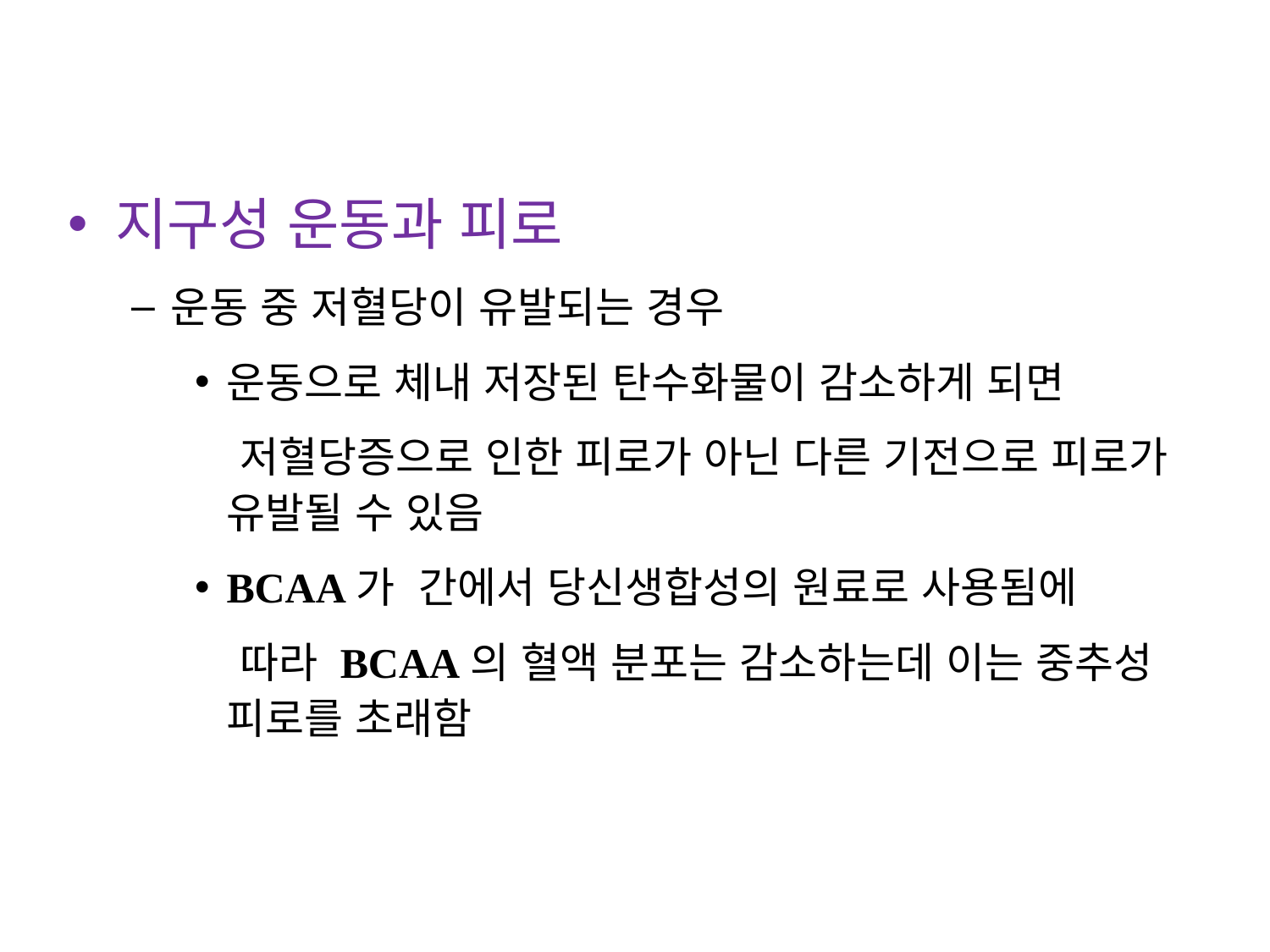

지구성 운동과 피로
운동 중 저혈당이 유발되는 경우
운동으로 체내 저장된 탄수화물이 감소하게 되면
   저혈당증으로 인한 피로가 아닌 다른 기전으로 피로가 유발될 수 있음
BCAA가  간에서 당신생합성의 원료로 사용됨에
   따라 BCAA의 혈액 분포는 감소하는데 이는 중추성 피로를 초래함